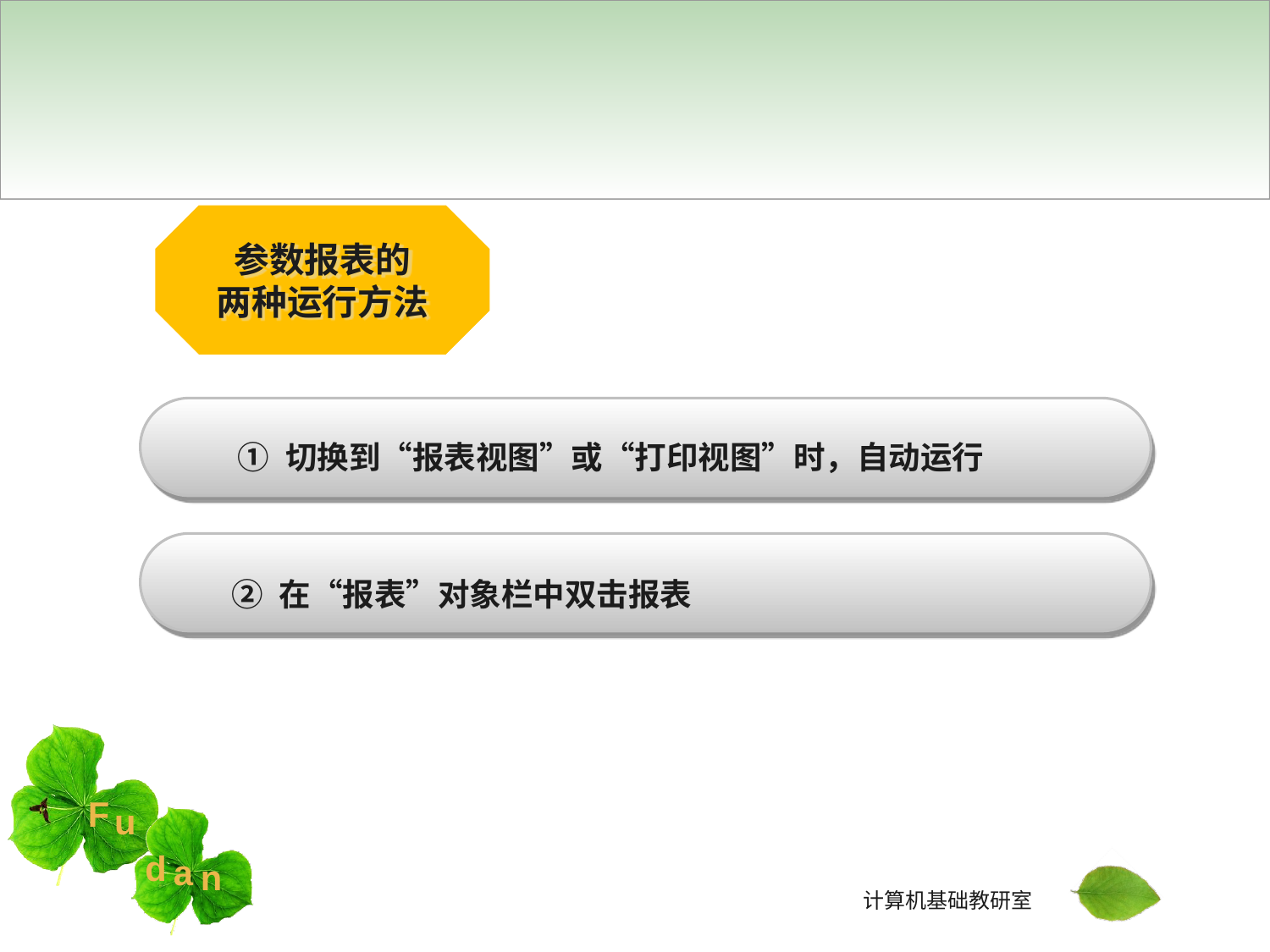

# 参数报表的 两种运行方法

切换到“报表视图”或“打印视图”时，自动运行

在“报表”对象栏中双击报表